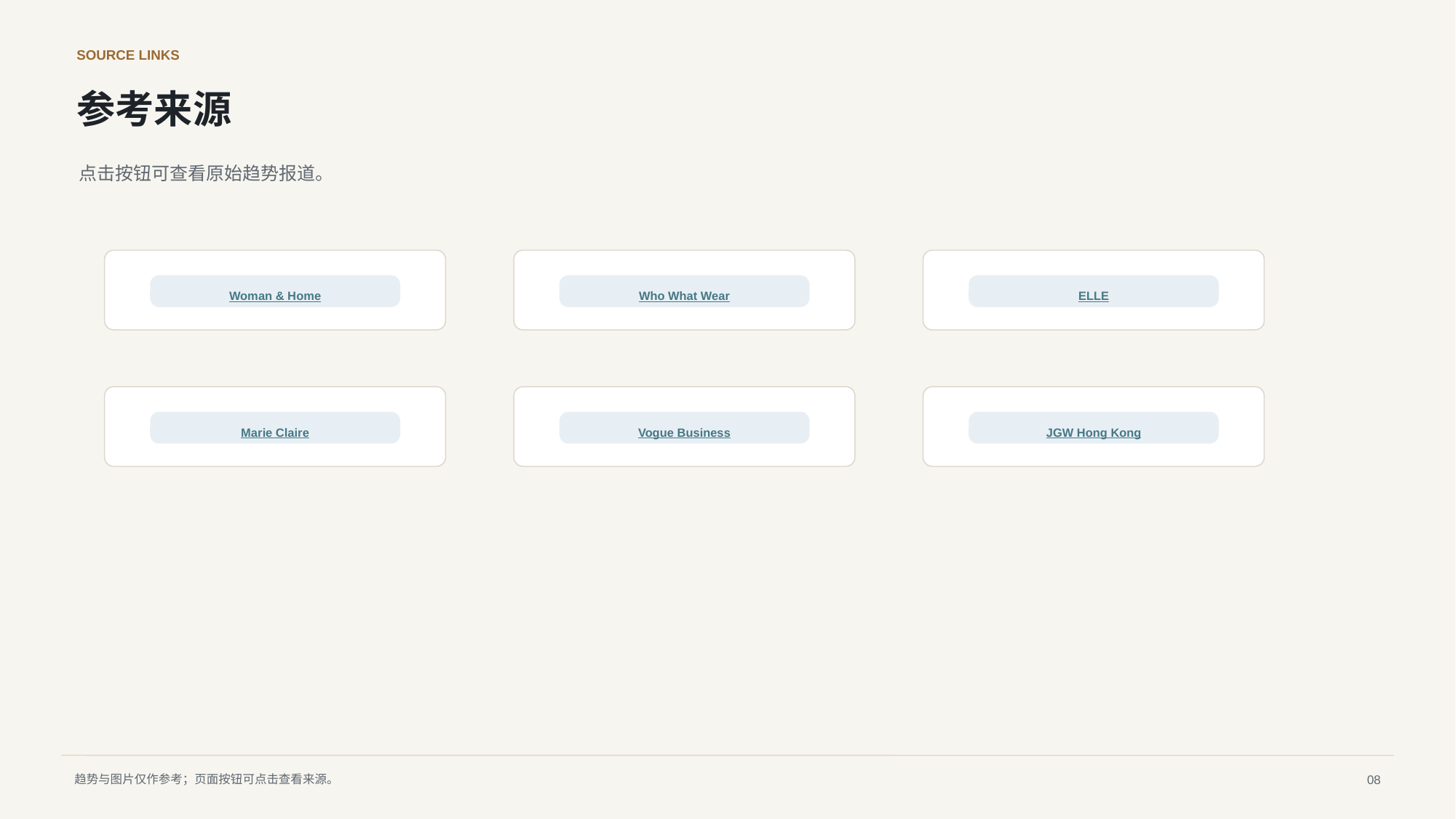

SOURCE LINKS
参考来源
点击按钮可查看原始趋势报道。

Woman & Home
Who What Wear
ELLE

Marie Claire
Vogue Business
JGW Hong Kong

趋势与图片仅作参考；页面按钮可点击查看来源。
08